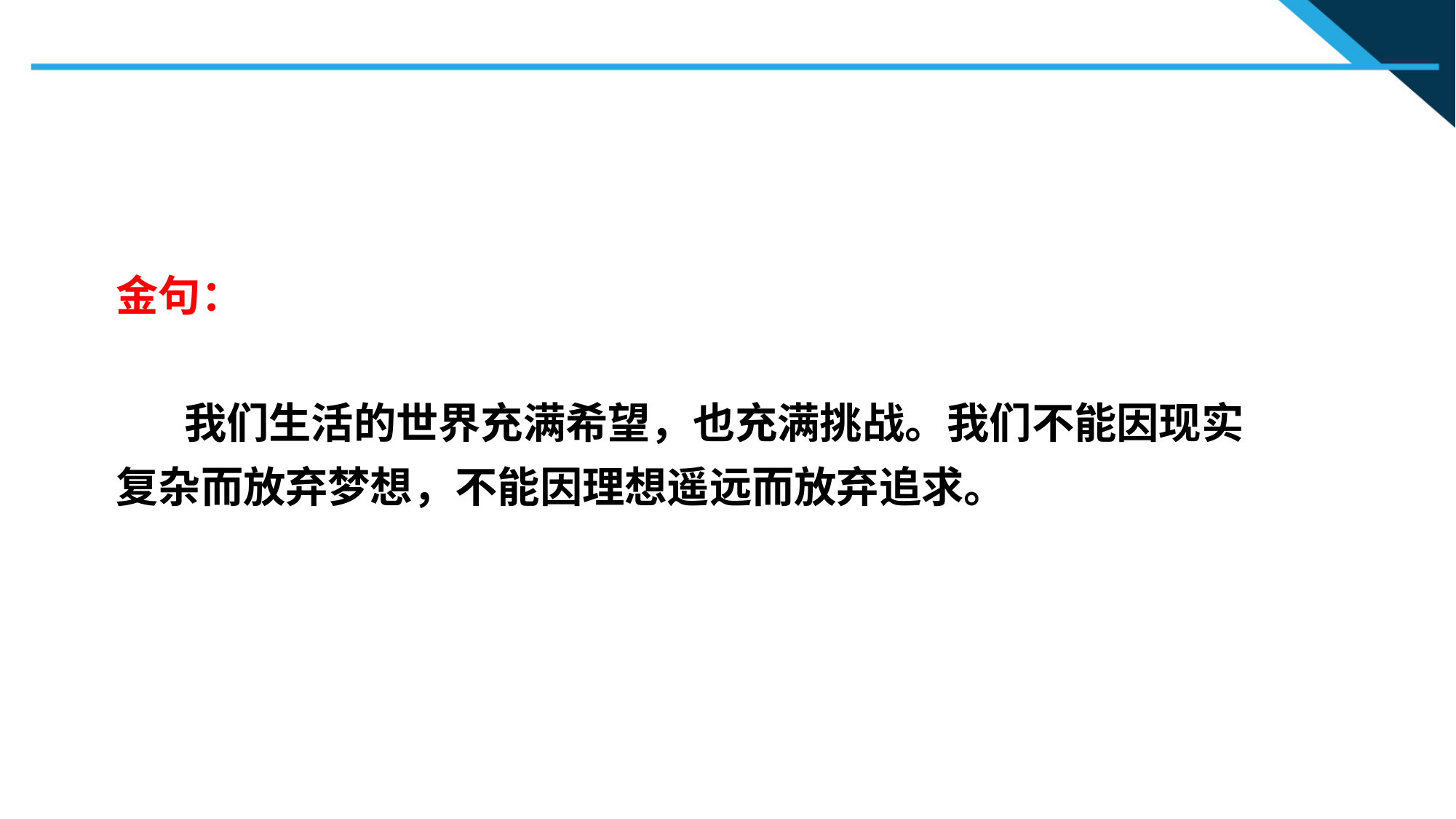

金句：

      我们生活的世界充满希望，也充满挑战。我们不能因现实复杂而放弃梦想，不能因理想遥远而放弃追求。